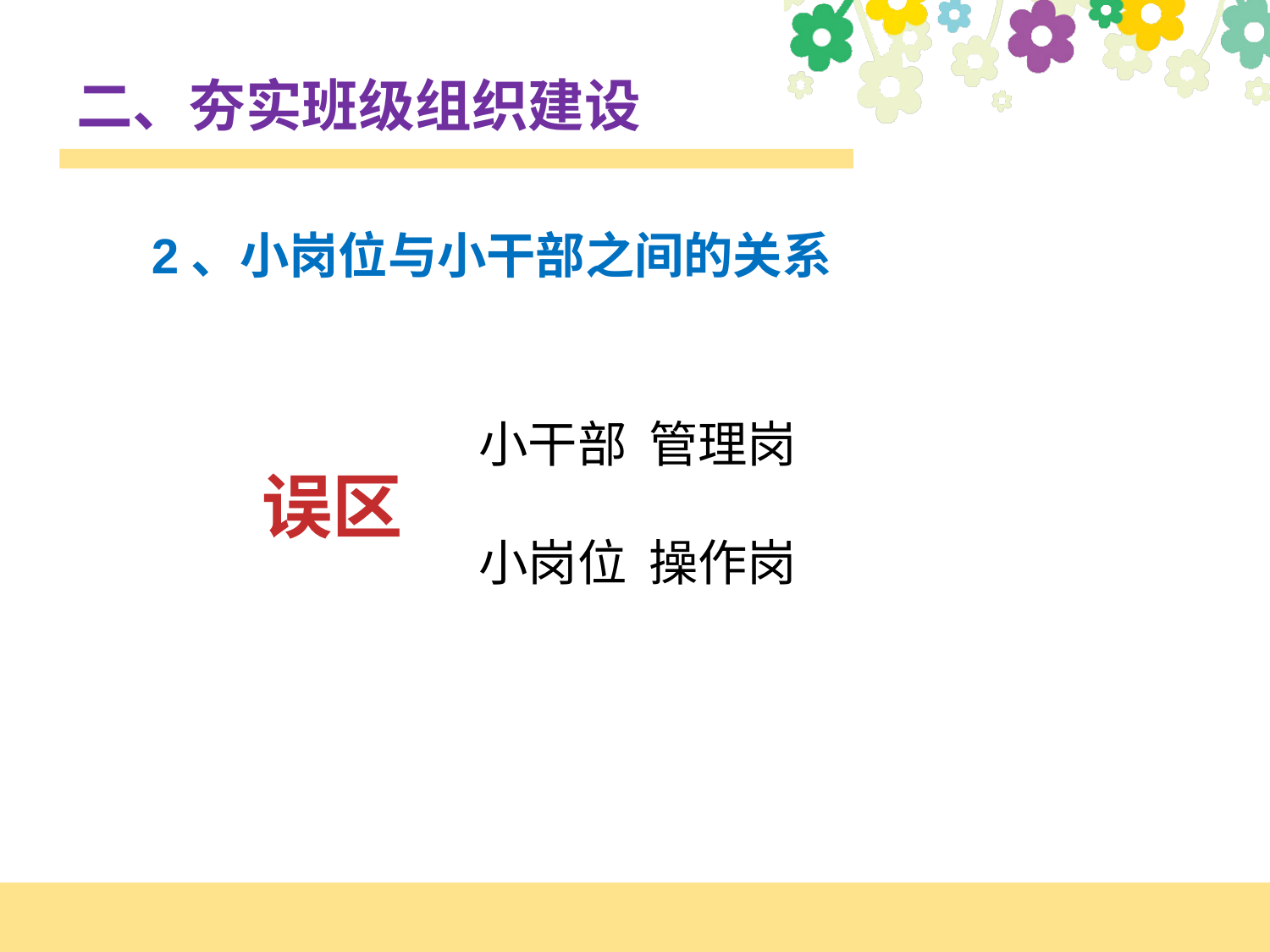

# 二、夯实班级组织建设
2、小岗位与小干部之间的关系
小干部  管理岗

小岗位  操作岗
误区